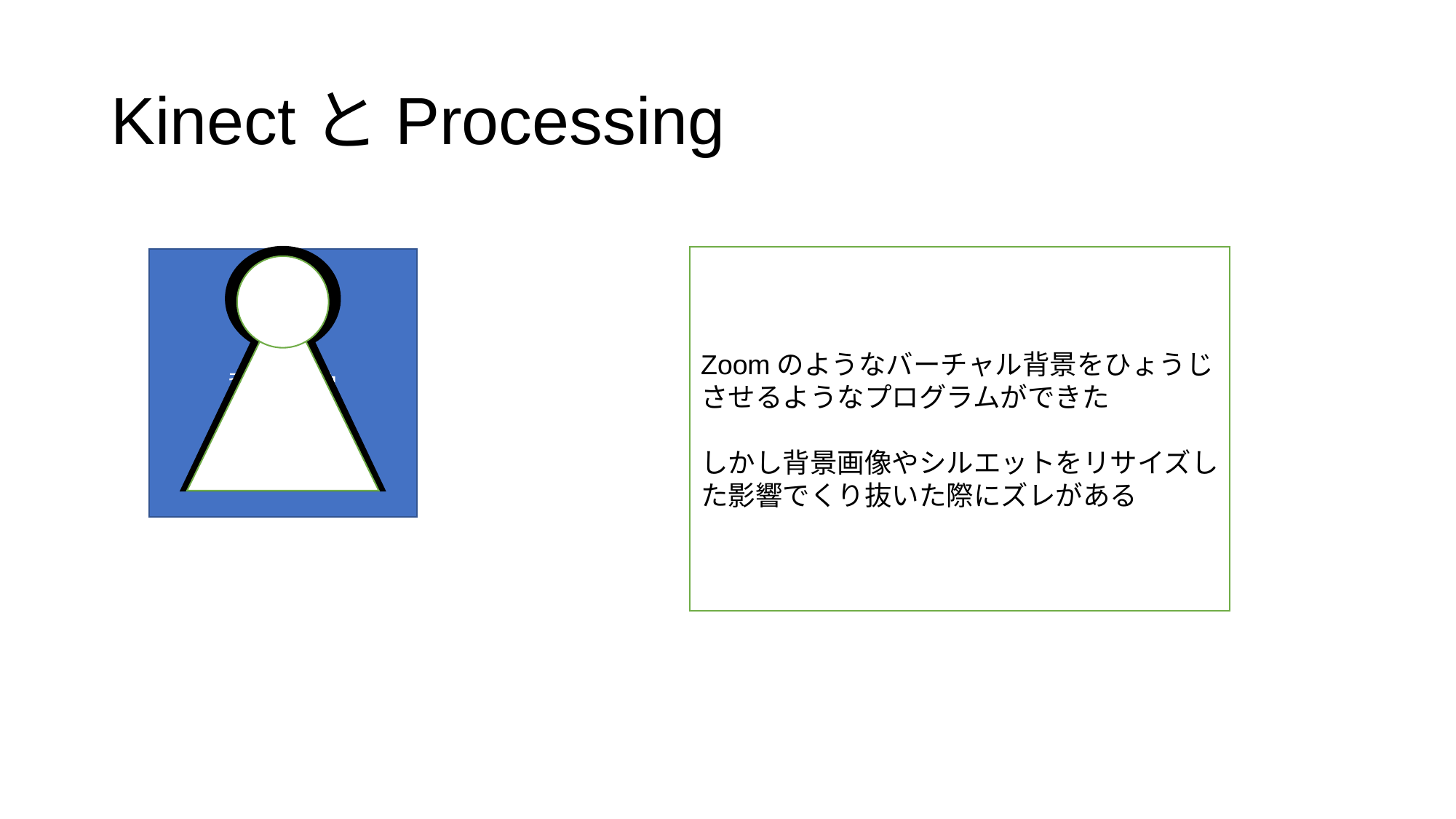

# KinectとProcessing

Zoomのようなバーチャル背景をひょうじさせるようなプログラムができた

しかし背景画像やシルエットをリサイズした影響でくり抜いた際にズレがある
背景画像